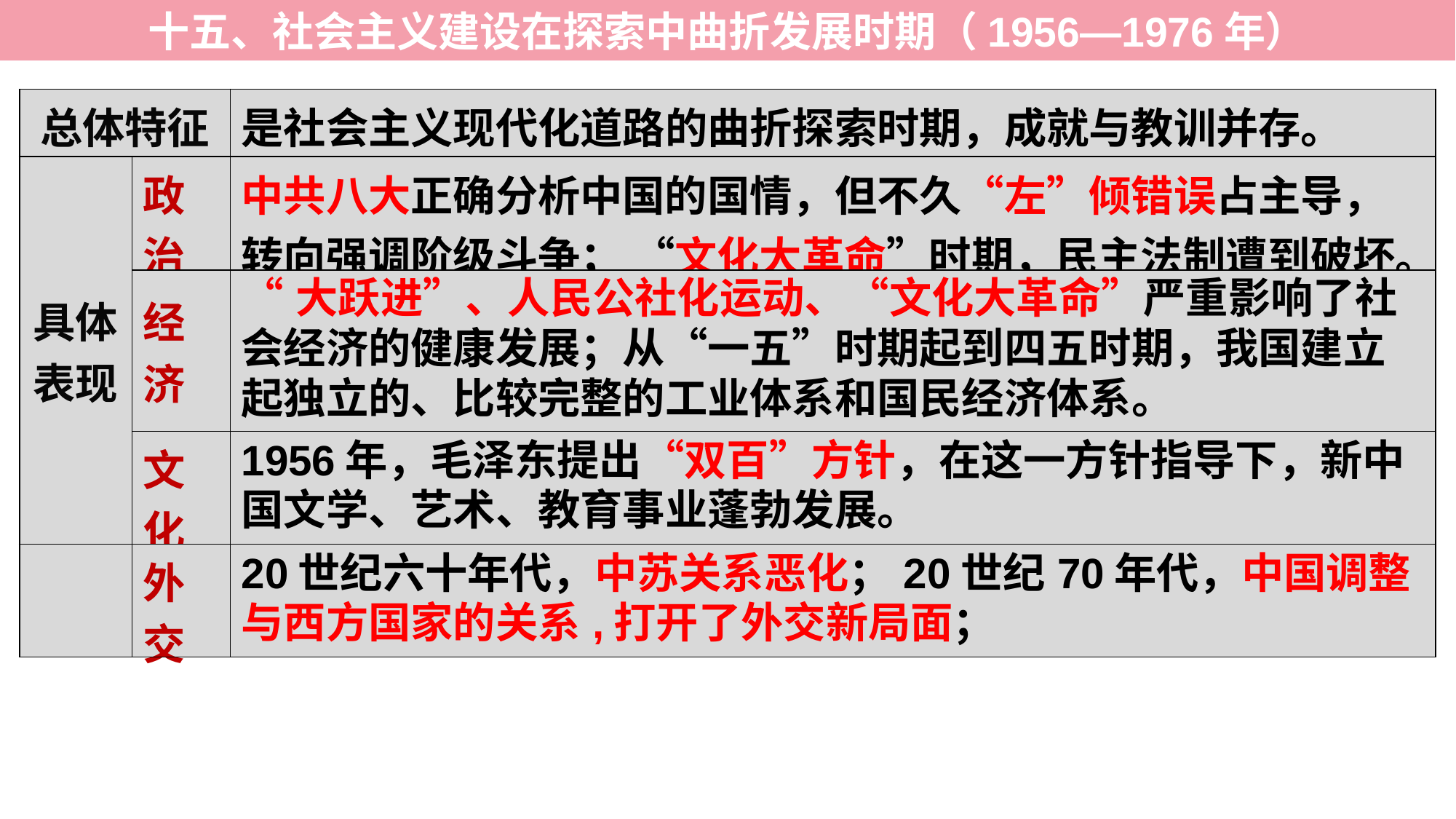

十五、社会主义建设在探索中曲折发展时期（1956—1976年）
| 总体特征 |  | 是社会主义现代化道路的曲折探索时期，成就与教训并存。 |
| --- | --- | --- |
| 具体表现 | 政治 | 中共八大正确分析中国的国情，但不久“左”倾错误占主导，转向强调阶级斗争； “文化大革命”时期，民主法制遭到破坏。 |
|  | 经济 | “大跃进”、人民公社化运动、“文化大革命”严重影响了社会经济的健康发展；从“一五”时期起到四五时期，我国建立起独立的、比较完整的工业体系和国民经济体系。 |
|  | 文化 | 1956年，毛泽东提出“双百”方针，在这一方针指导下，新中国文学、艺术、教育事业蓬勃发展。 |
|  | 外交 | 20世纪六十年代，中苏关系恶化；20世纪70年代，中国调整与西方国家的关系,打开了外交新局面； |